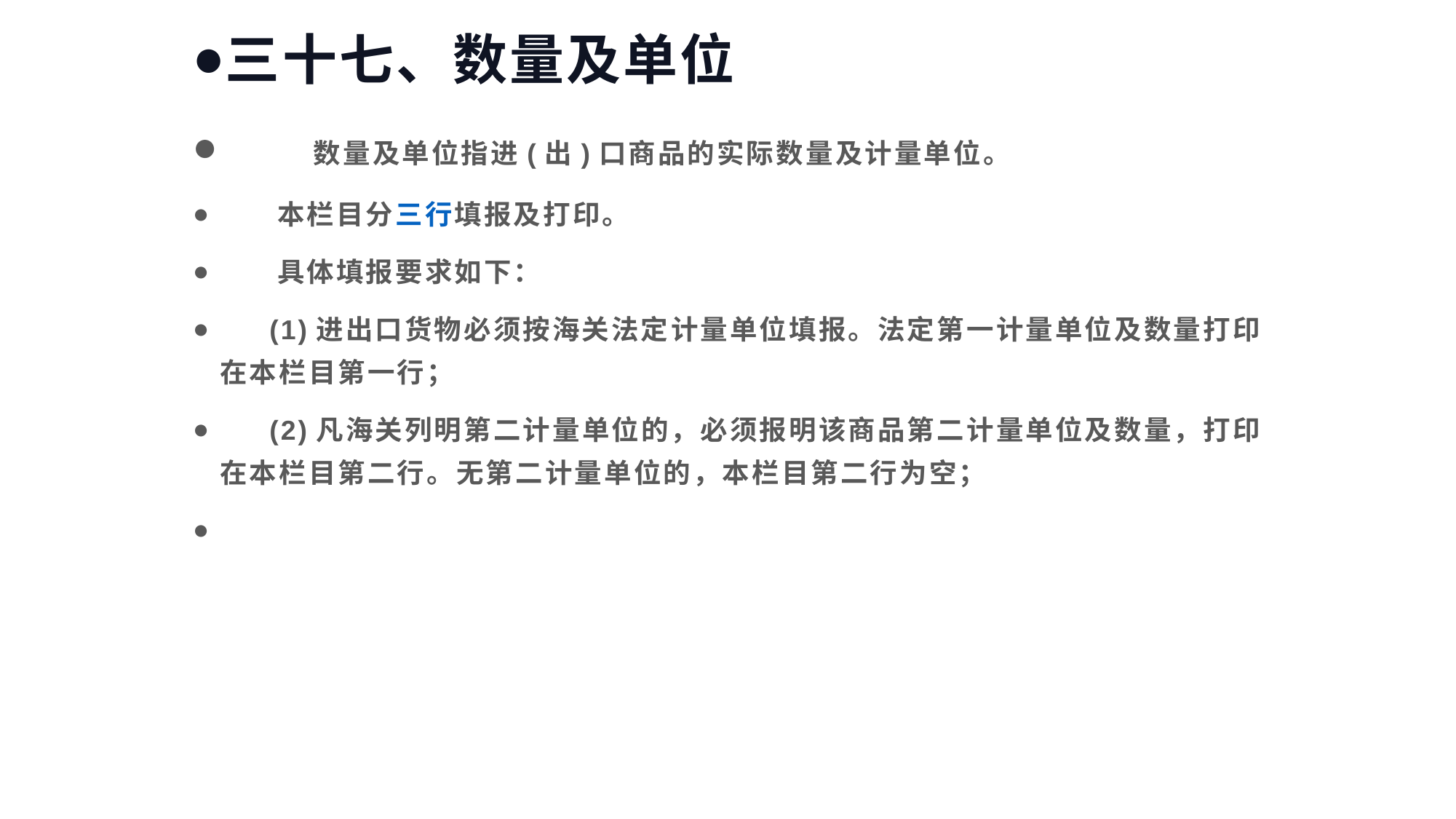

三十七、数量及单位
       数量及单位指进(出)口商品的实际数量及计量单位。
      本栏目分三行填报及打印。
      具体填报要求如下：
     (1)进出口货物必须按海关法定计量单位填报。法定第一计量单位及数量打印在本栏目第一行；
     (2)凡海关列明第二计量单位的，必须报明该商品第二计量单位及数量，打印在本栏目第二行。无第二计量单位的，本栏目第二行为空；